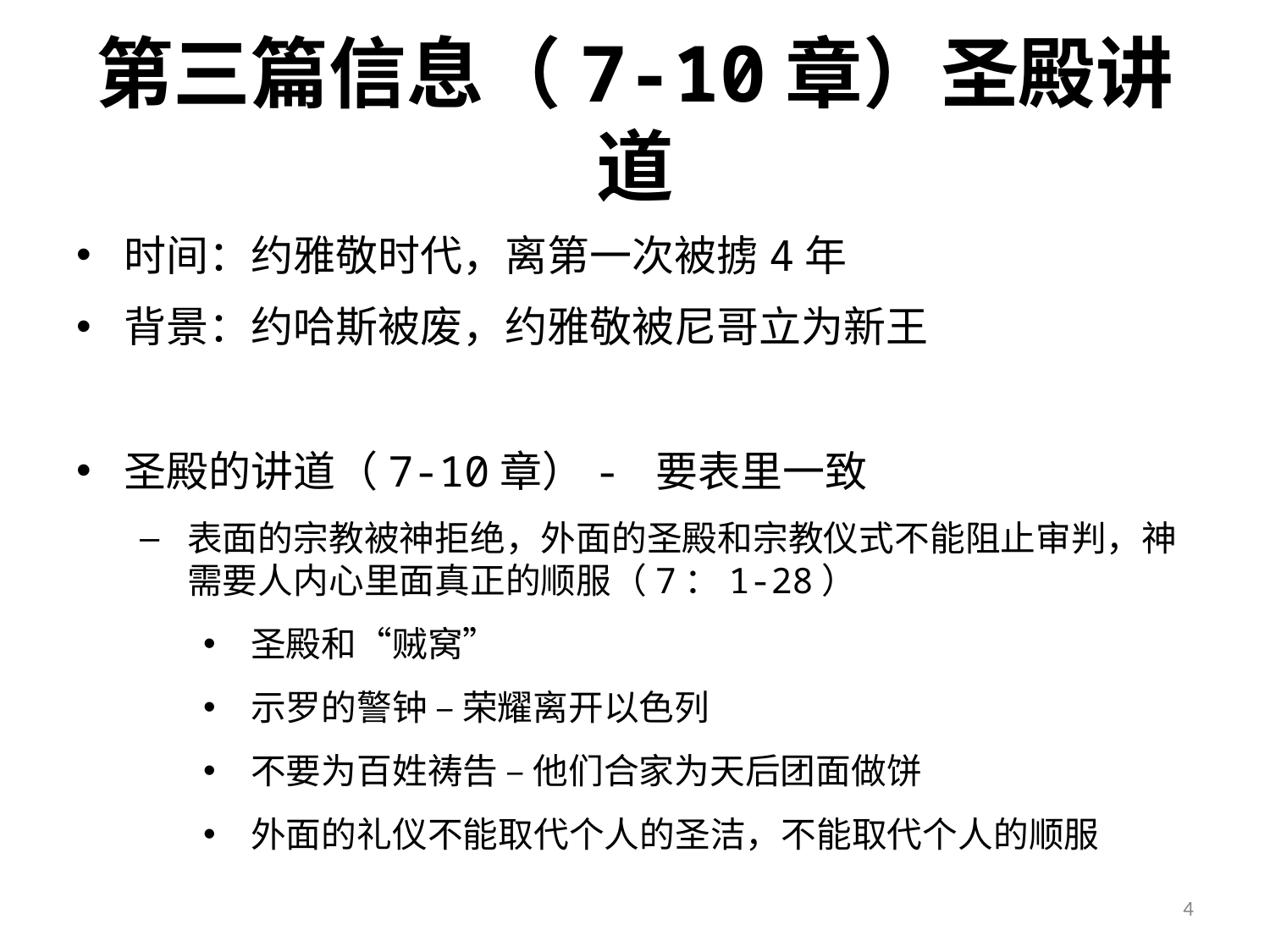

# 第三篇信息（7-10章）圣殿讲道
时间：约雅敬时代，离第一次被掳4年
背景：约哈斯被废，约雅敬被尼哥立为新王

圣殿的讲道（7-10章）- 要表里一致
表面的宗教被神拒绝，外面的圣殿和宗教仪式不能阻止审判，神需要人内心里面真正的顺服（7：1-28）
圣殿和“贼窝”
示罗的警钟 – 荣耀离开以色列
不要为百姓祷告 – 他们合家为天后团面做饼
外面的礼仪不能取代个人的圣洁，不能取代个人的顺服

4